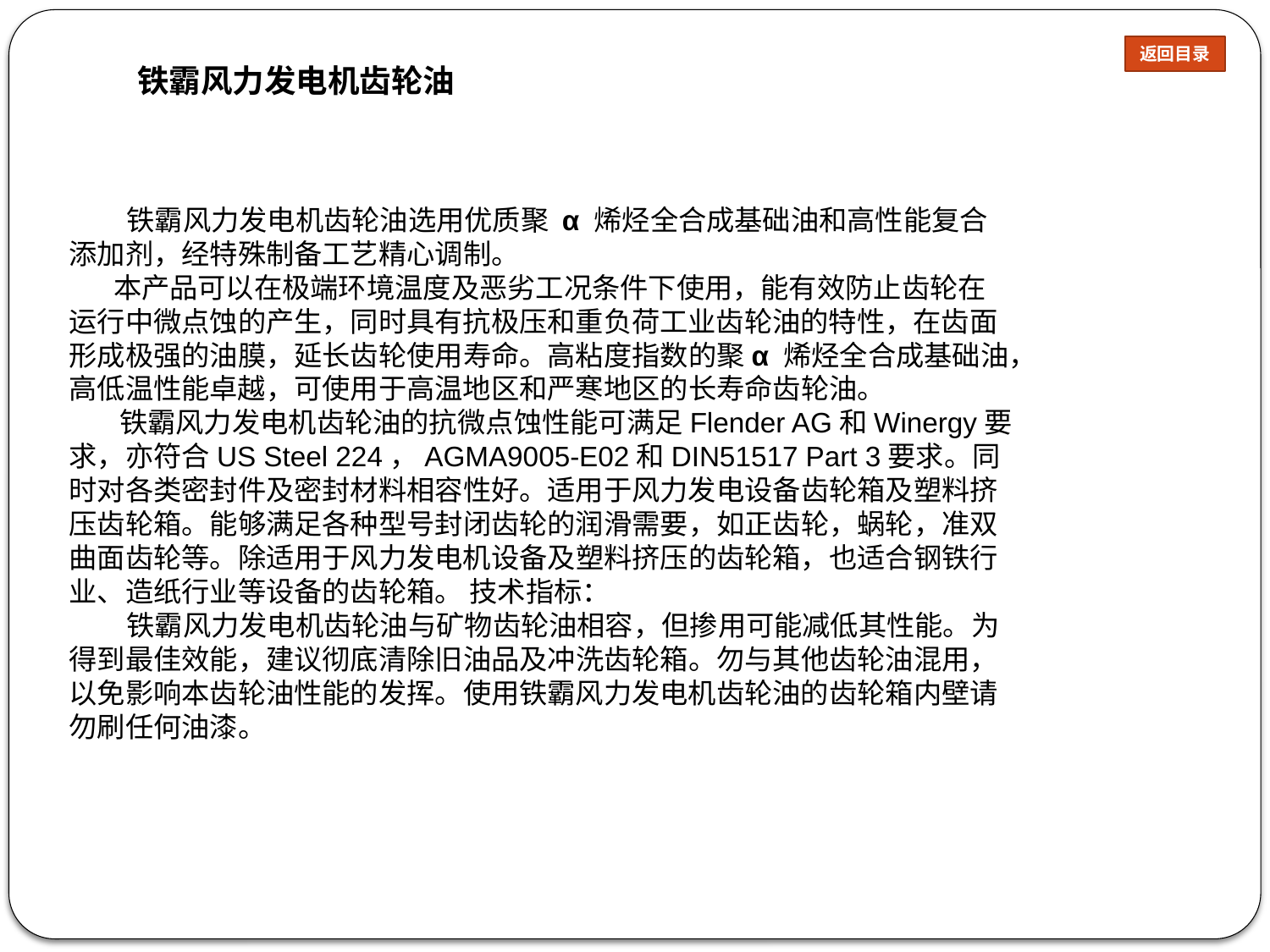

返回目录
铁霸风力发电机齿轮油
        铁霸风力发电机齿轮油选用优质聚 α 烯烃全合成基础油和高性能复合添加剂，经特殊制备工艺精心调制。
       本产品可以在极端环境温度及恶劣工况条件下使用，能有效防止齿轮在运行中微点蚀的产生，同时具有抗极压和重负荷工业齿轮油的特性，在齿面形成极强的油膜，延长齿轮使用寿命。高粘度指数的聚α 烯烃全合成基础油，高低温性能卓越，可使用于高温地区和严寒地区的长寿命齿轮油。
        铁霸风力发电机齿轮油的抗微点蚀性能可满足Flender AG和Winergy要求，亦符合US Steel 224，AGMA9005-E02和DIN51517 Part 3要求。同时对各类密封件及密封材料相容性好。适用于风力发电设备齿轮箱及塑料挤压齿轮箱。能够满足各种型号封闭齿轮的润滑需要，如正齿轮，蜗轮，准双曲面齿轮等。除适用于风力发电机设备及塑料挤压的齿轮箱，也适合钢铁行业、造纸行业等设备的齿轮箱。 技术指标：
        铁霸风力发电机齿轮油与矿物齿轮油相容，但掺用可能减低其性能。为得到最佳效能，建议彻底清除旧油品及冲洗齿轮箱。勿与其他齿轮油混用，以免影响本齿轮油性能的发挥。使用铁霸风力发电机齿轮油的齿轮箱内壁请勿刷任何油漆。